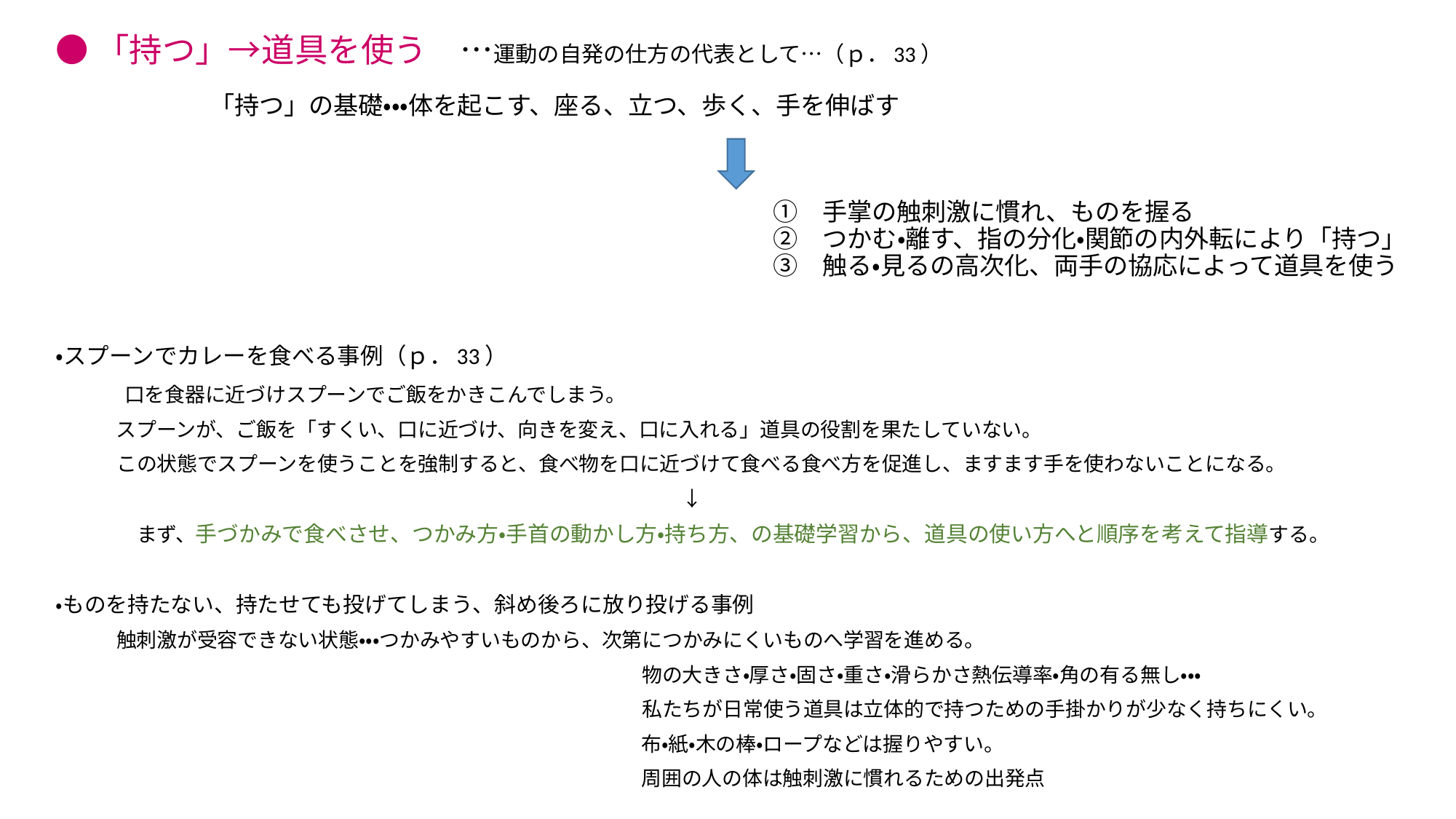

# ●「持つ」→道具を使う　…運動の自発の仕方の代表として…（ｐ．33） 　　　　　　　「持つ」の基礎・・・体を起こす、座る、立つ、歩く、手を伸ばす 　　　　　　　　　　　　　　　　　　　　　　　　　　　　　①　手掌の触刺激に慣れ、ものを握る 　　　　　　　　　　　　　　　　　　　　　　　　　　　　　②　つかむ・離す、指の分化・関節の内外転により「持つ」 　　　　　　　　　　　　　　　　　　　　　　　　　　　　　③　触る・見るの高次化、両手の協応によって道具を使う

・スプーンでカレーを食べる事例（ｐ．33）
　　　口を食器に近づけスプーンでご飯をかきこんでしまう。
　　　スプーンが、ご飯を「すくい、口に近づけ、向きを変え、口に入れる」道具の役割を果たしていない。
　　　この状態でスプーンを使うことを強制すると、食べ物を口に近づけて食べる食べ方を促進し、ますます手を使わないことになる。
　　　　　　　　　　　　　　　　　　　　　　　　　　　　　　　↓
　　　　まず、手づかみで食べさせ、つかみ方・手首の動かし方・持ち方、の基礎学習から、道具の使い方へと順序を考えて指導する。

・ものを持たない、持たせても投げてしまう、斜め後ろに放り投げる事例
　　　触刺激が受容できない状態・・・つかみやすいものから、次第につかみにくいものへ学習を進める。
　　　　　　　　　　　　　　　　　　　　　　　　　　　　　物の大きさ・厚さ・固さ・重さ・滑らかさ熱伝導率・角の有る無し・・・
　　　　　　　　　　　　　　　　　　　　　　　　　　　　　私たちが日常使う道具は立体的で持つための手掛かりが少なく持ちにくい。
　　　　　　　　　　　　　　　　　　　　　　　　　　　　　布・紙・木の棒・ロープなどは握りやすい。
　　　　　　　　　　　　　　　　　　　　　　　　　　　　　周囲の人の体は触刺激に慣れるための出発点